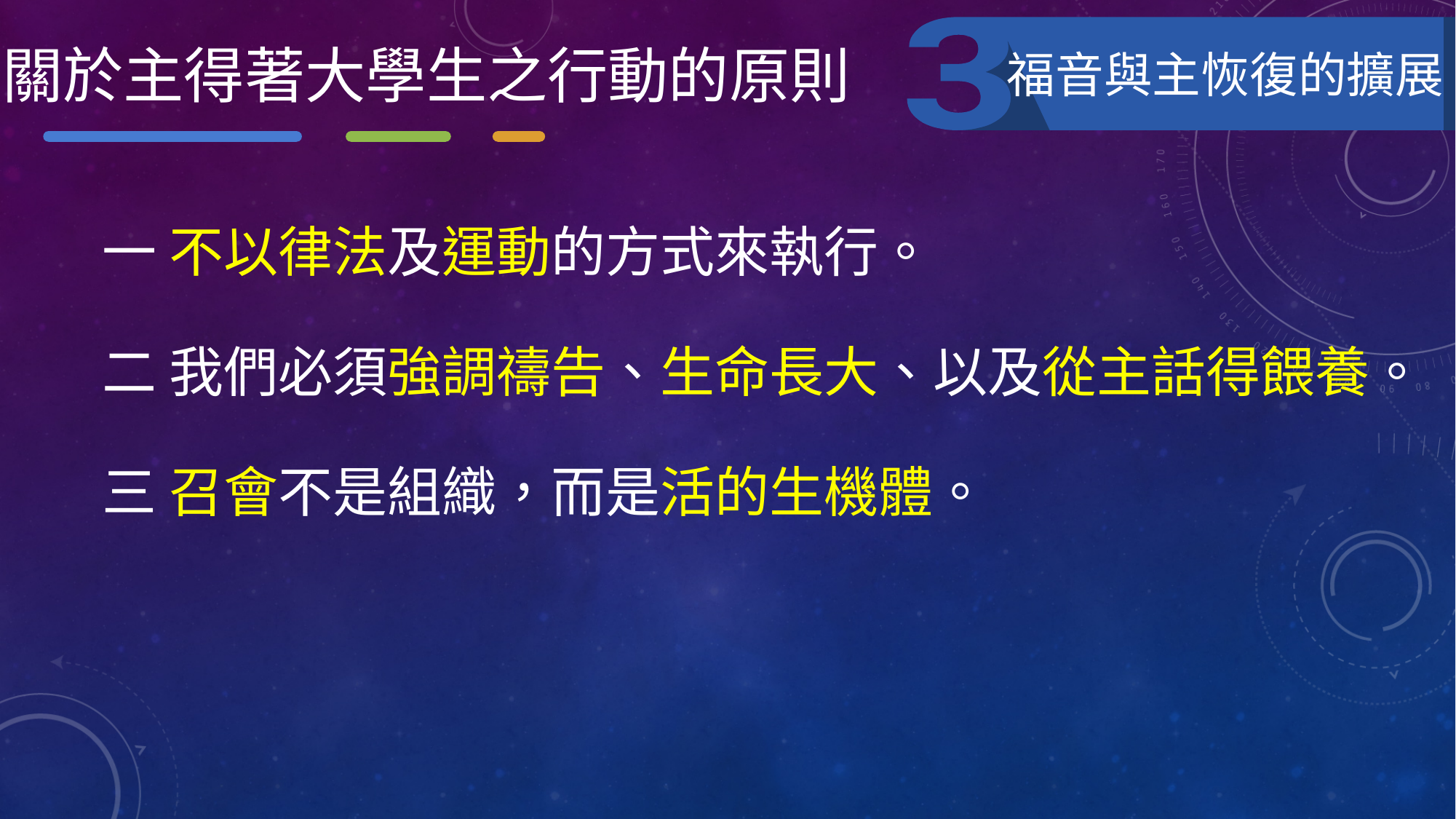

關於主得著大學生之行動的原則
福音與主恢復的擴展

一 不以律法及運動的方式來執行。
二 我們必須強調禱告、生命長大、以及從主話得餵養。
三 召會不是組織，而是活的生機體。